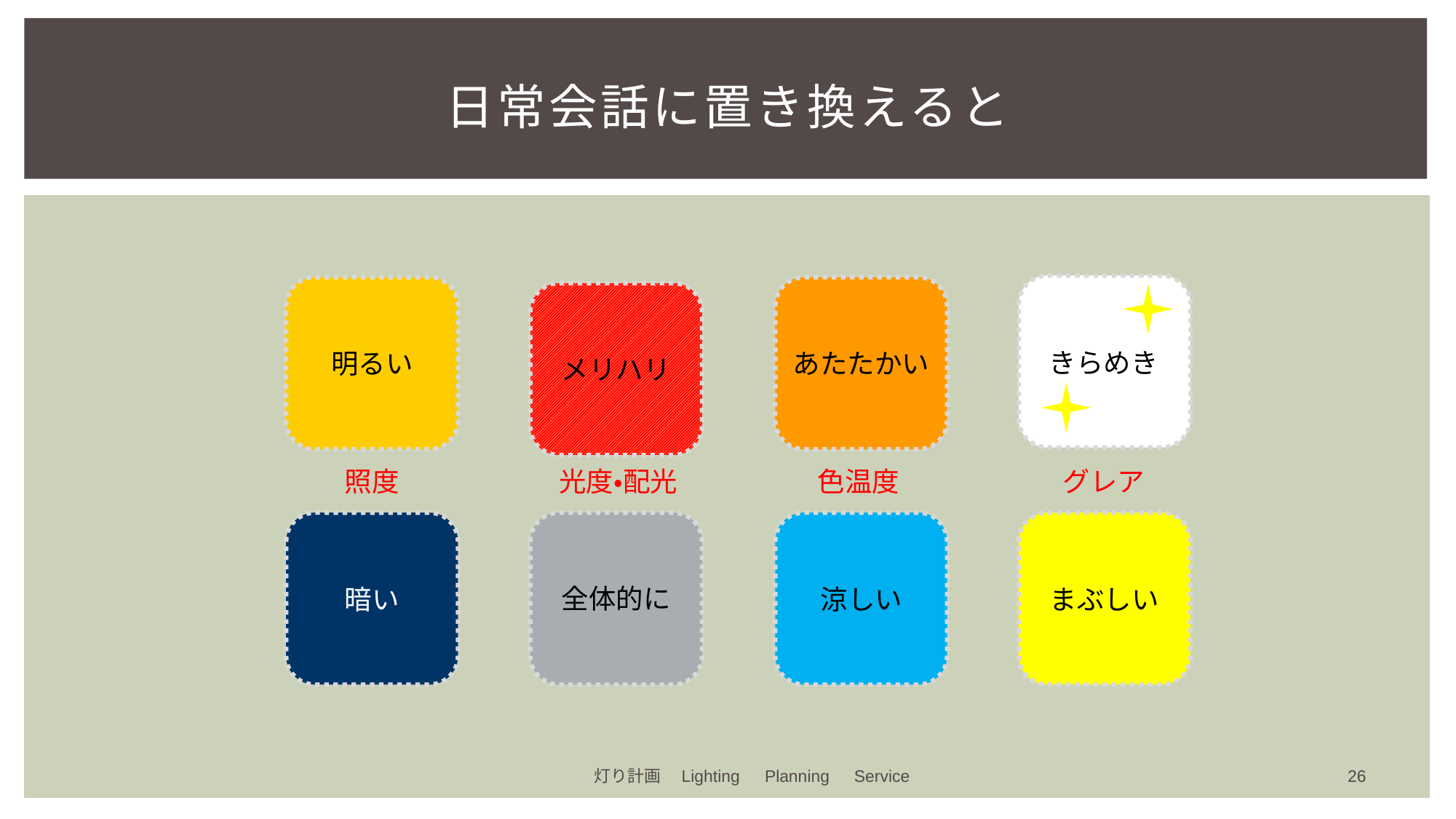

# 日常会話に置き換えると

きらめき

明るい

あたたかい

メリハリ
照度
光度・配光
色温度
グレア

暗い

全体的に

涼しい

まぶしい
26
灯り計画　Lighting　Planning　Service